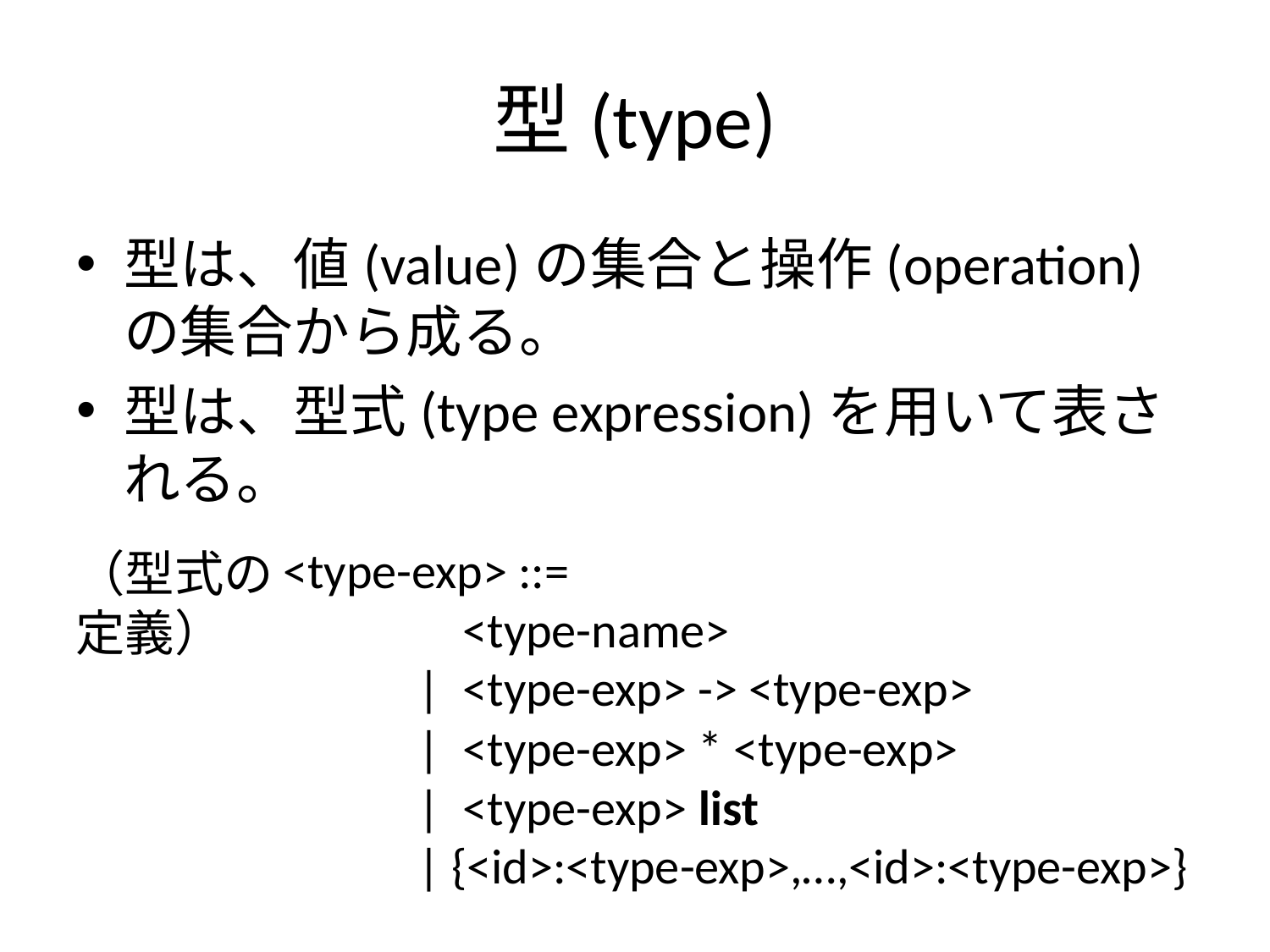

# 型(type)
型は、値(value)の集合と操作(operation)の集合から成る。
型は、型式(type expression)を用いて表される。
<type-exp> ::=
                <type-name>
            |  <type-exp> -> <type-exp>
            |  <type-exp> * <type-exp>
            |  <type-exp> list
            | {<id>:<type-exp>,…,<id>:<type-exp>}
（型式の定義）